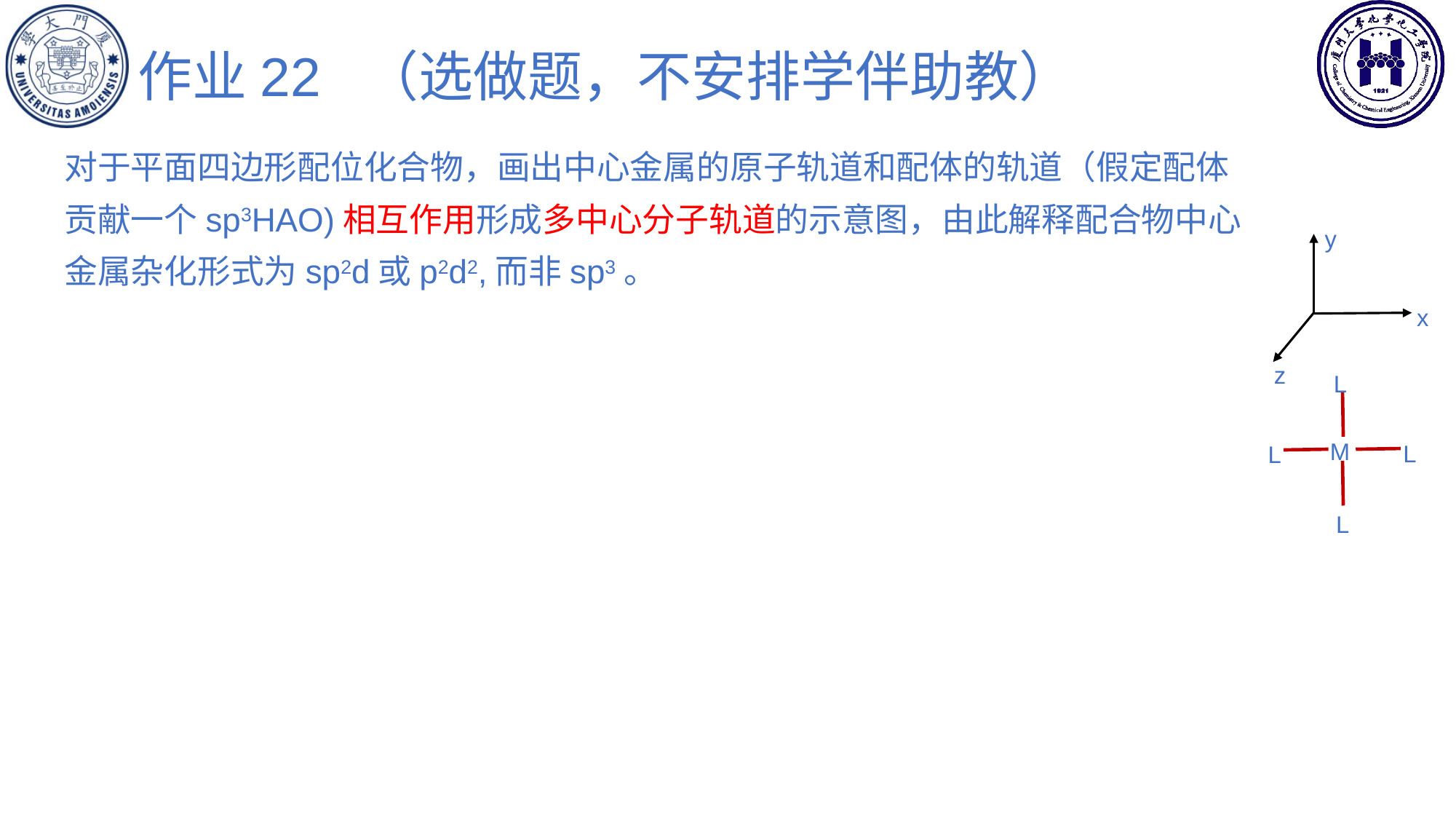

# 作业22  （选做题，不安排学伴助教）
对于平面四边形配位化合物，画出中心金属的原子轨道和配体的轨道（假定配体贡献一个sp3HAO)相互作用形成多中心分子轨道的示意图，由此解释配合物中心金属杂化形式为sp2d或p2d2,而非sp3。
y
x
z
L
M
L
L
L